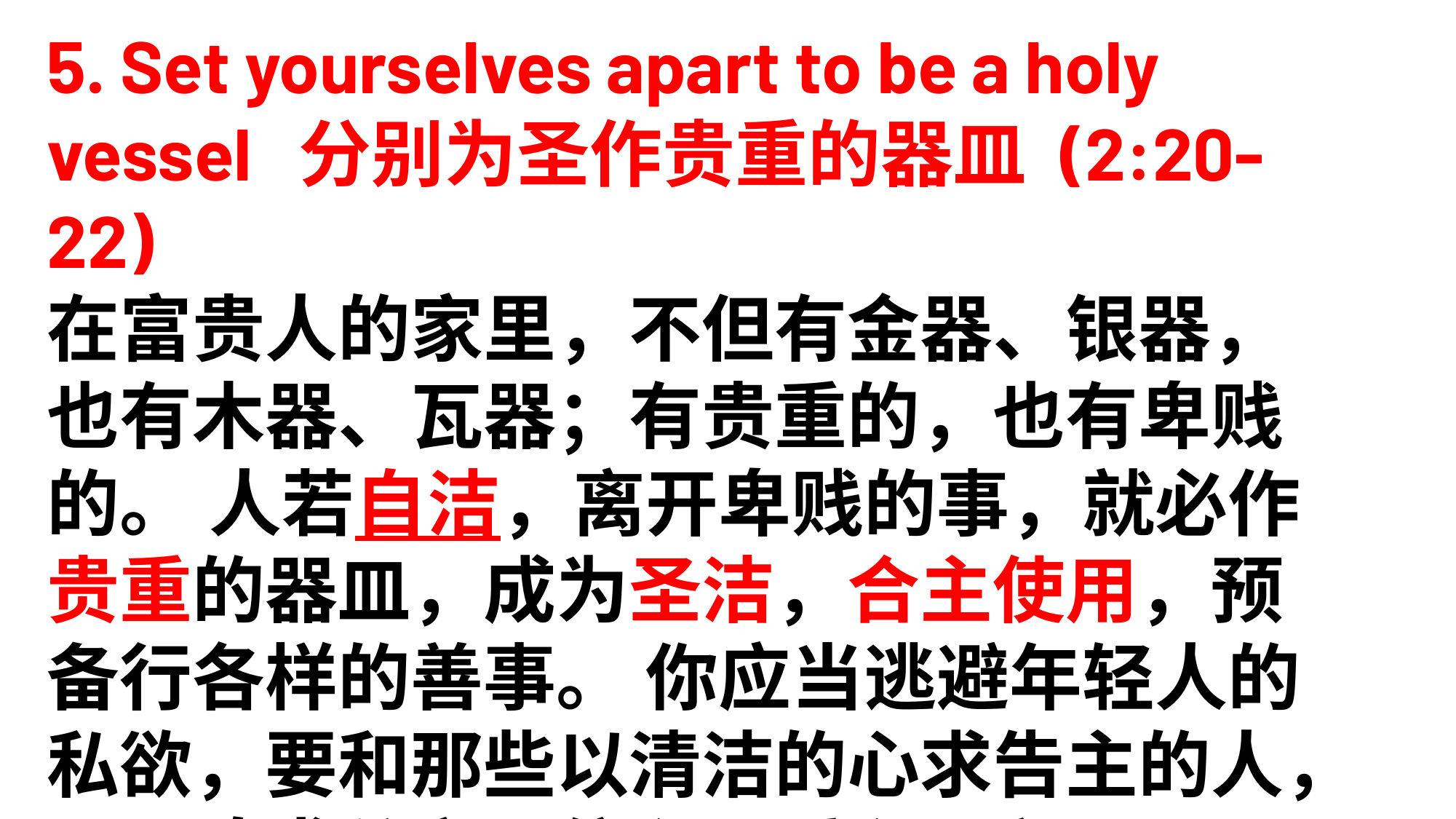

5. Set yourselves apart to be a holy vessel  分别为圣作贵重的器皿 (2:20-22)
在富贵人的家里，不但有金器、银器，也有木器、瓦器；有贵重的，也有卑贱的。 人若自洁，离开卑贱的事，就必作贵重的器皿，成为圣洁，合主使用，预备行各样的善事。 你应当逃避年轻人的私欲，要和那些以清洁的心求告主的人，一同追求公义、信心、爱心、和平。